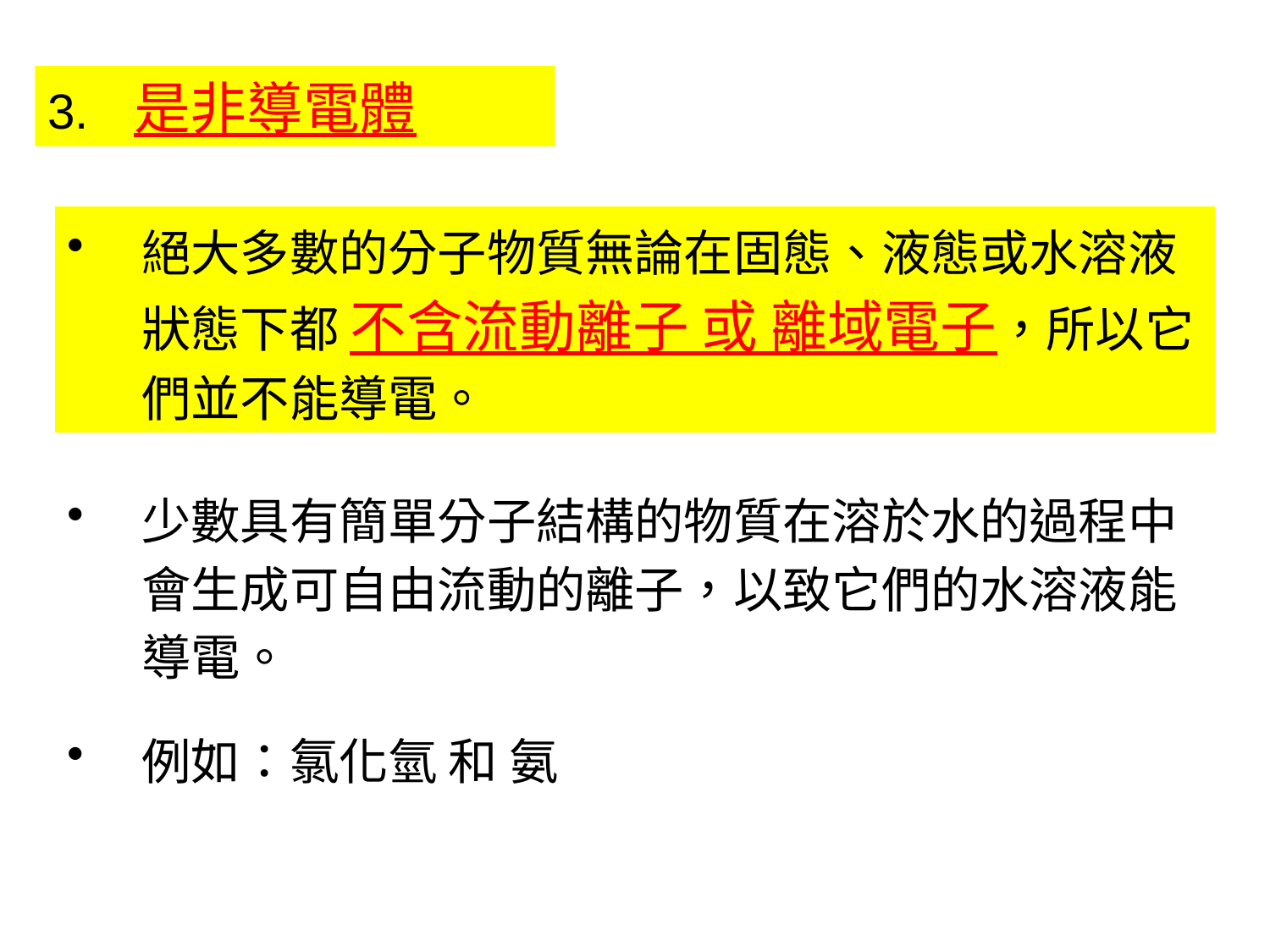

3.	是非導電體
絕大多數的分子物質無論在固態、液態或水溶液狀態下都 不含流動離子 或 離域電子，所以它們並不能導電。
少數具有簡單分子結構的物質在溶於水的過程中會生成可自由流動的離子，以致它們的水溶液能導電。
例如：氯化氫 和 氨